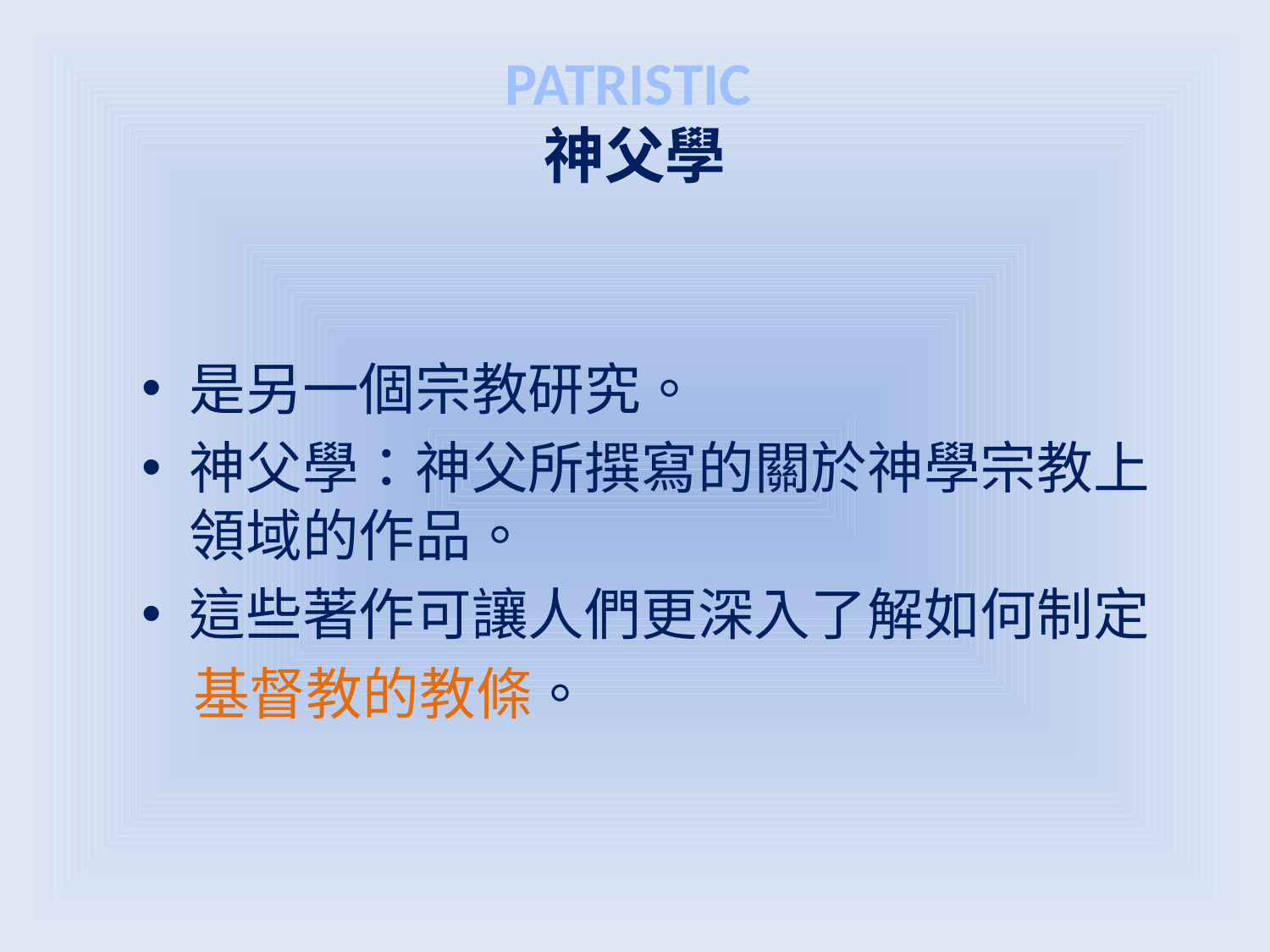

# PATRISTIC 神父學
是另一個宗教研究。
神父學：神父所撰寫的關於神學宗教上領域的作品。
這些著作可讓人們更深入了解如何制定
   基督教的教條。